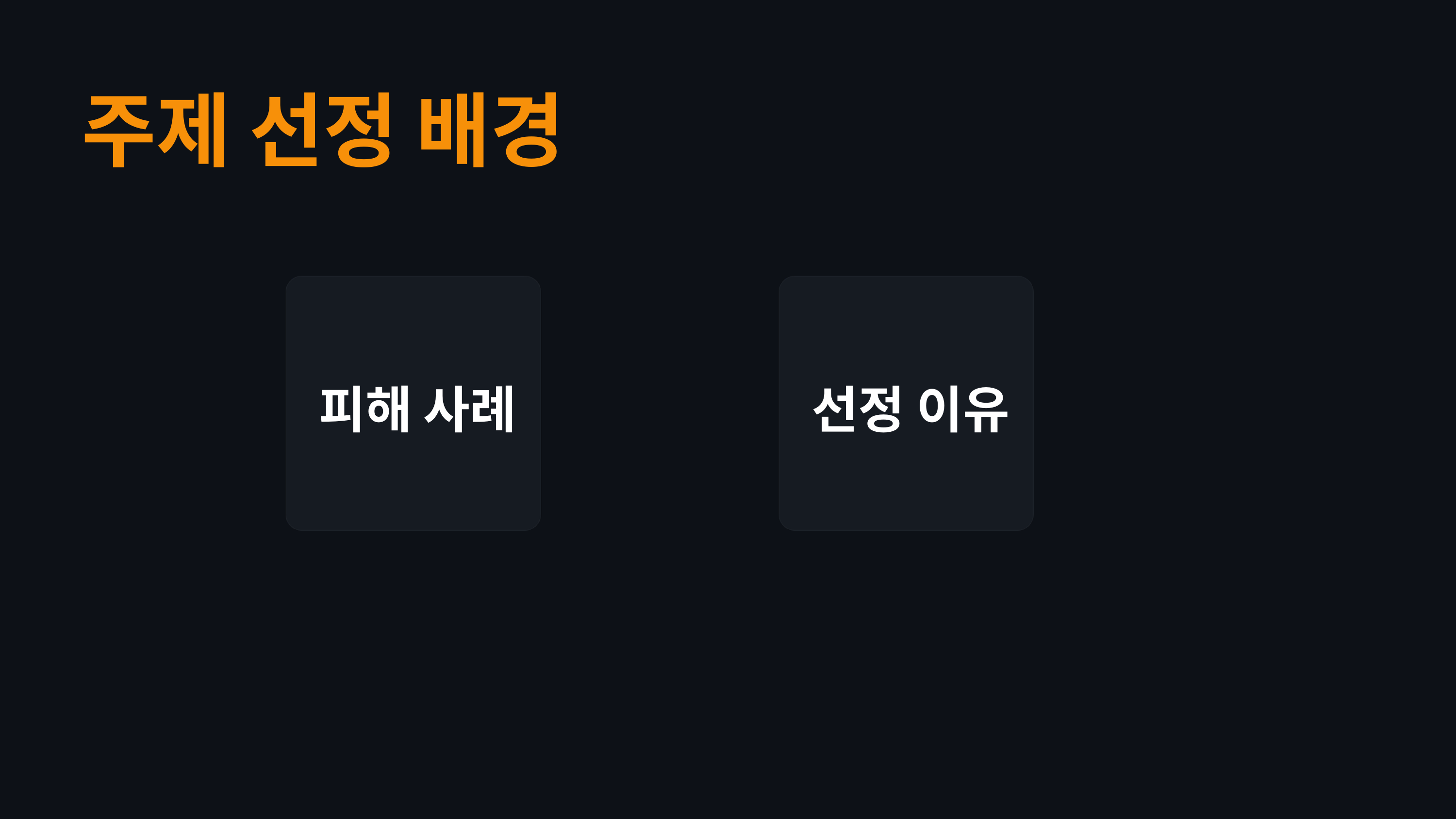

주제 선정 배경

피해 사례

선정 이유